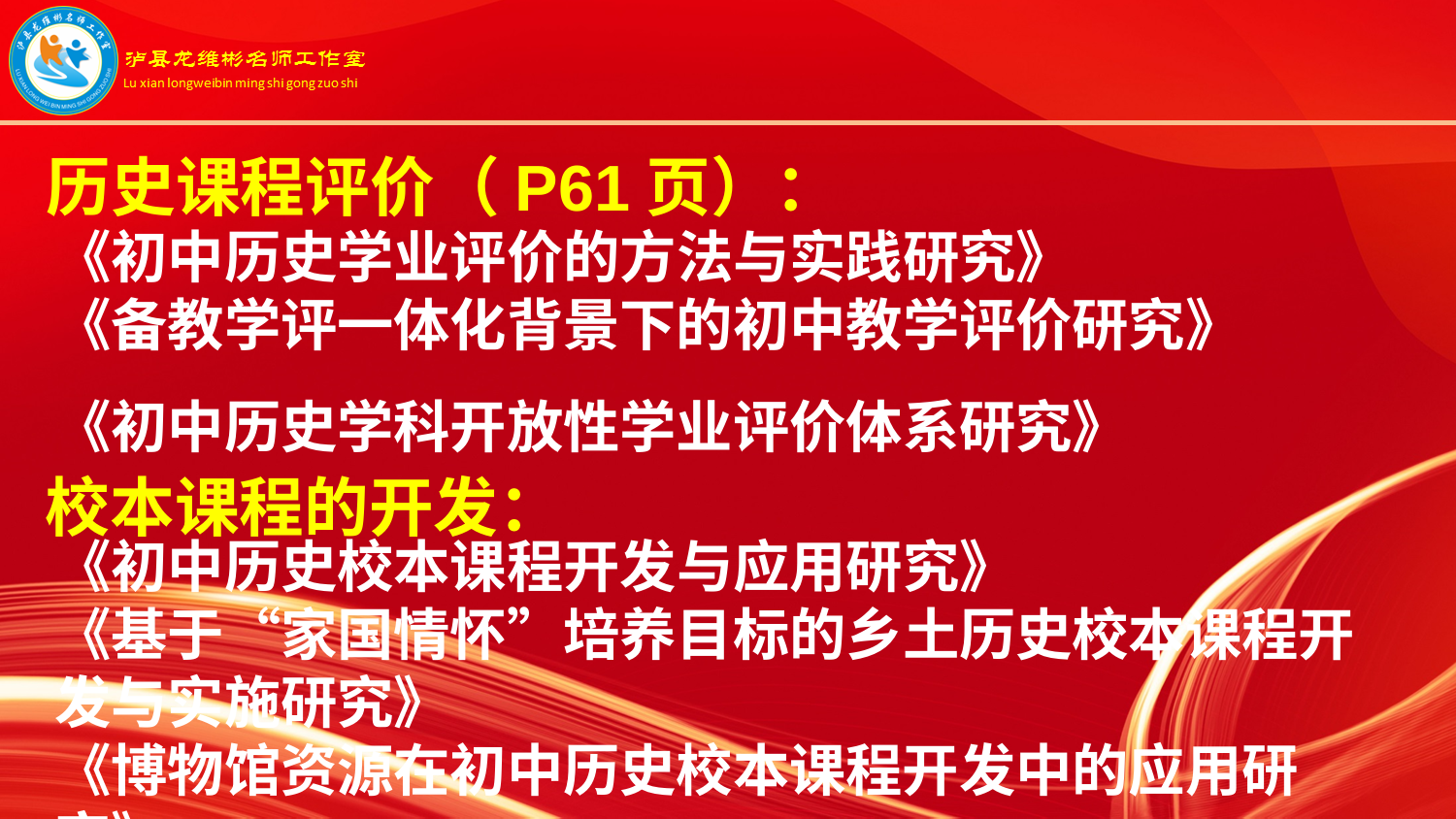

历史课程评价（P61页）：
《初中历史学业评价的方法与实践研究》
《备教学评一体化背景下的初中教学评价研究》
《初中历史学科开放性学业评价体系研究》
校本课程的开发：
《初中历史校本课程开发与应用研究》
《基于“家国情怀”培养目标的乡土历史校本课程开发与实施研究》
《博物馆资源在初中历史校本课程开发中的应用研究》